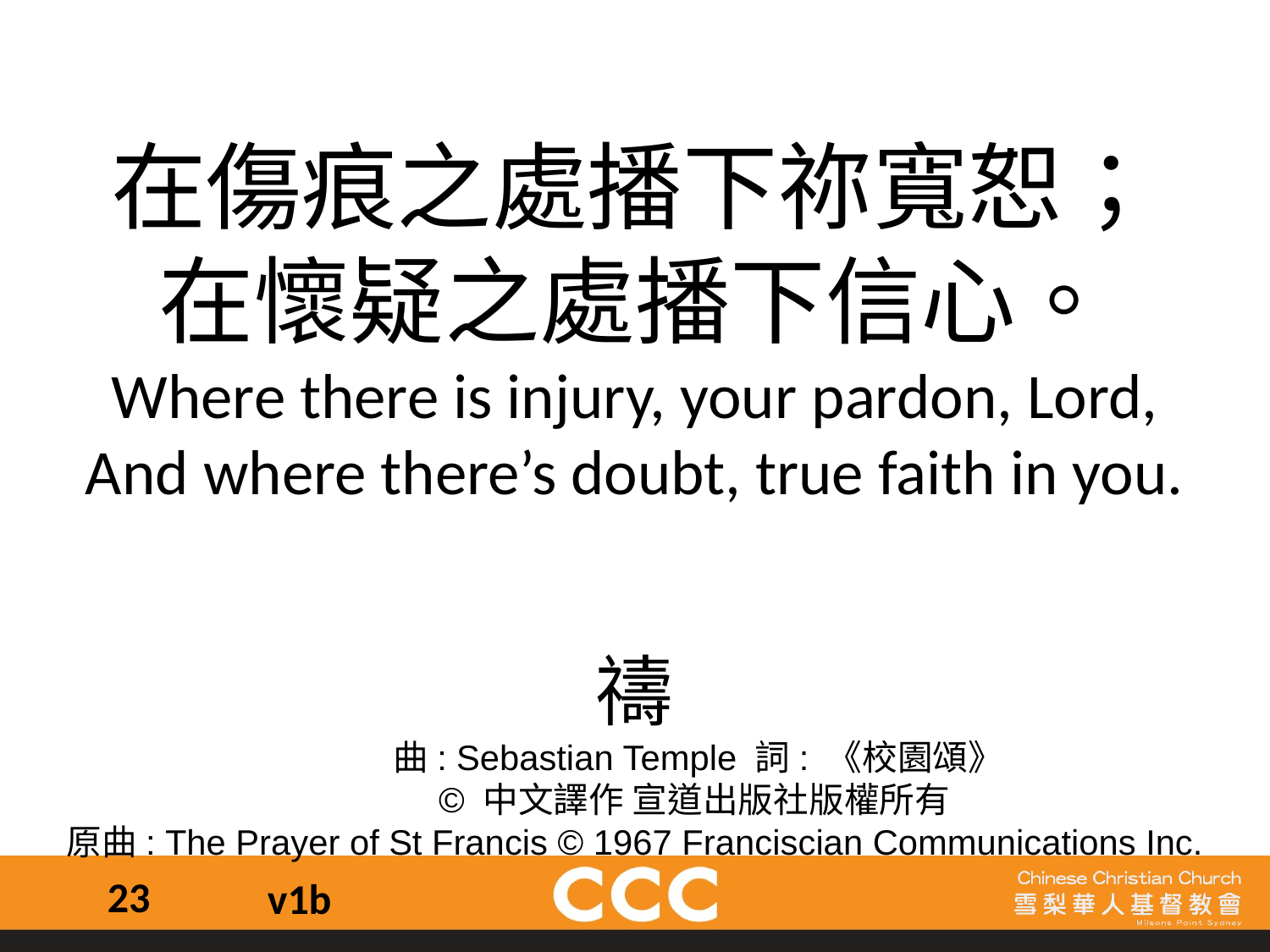

在傷痕之處播下祢寬恕；
在懷疑之處播下信心。
Where there is injury, your pardon, Lord,
And where there’s doubt, true faith in you.
禱
	曲: Sebastian Temple 詞: 《校園頌》
	© 中文譯作 宣道出版社版權所有
原曲: The Prayer of St Francis © 1967 Franciscian Communications Inc.
23
v1b